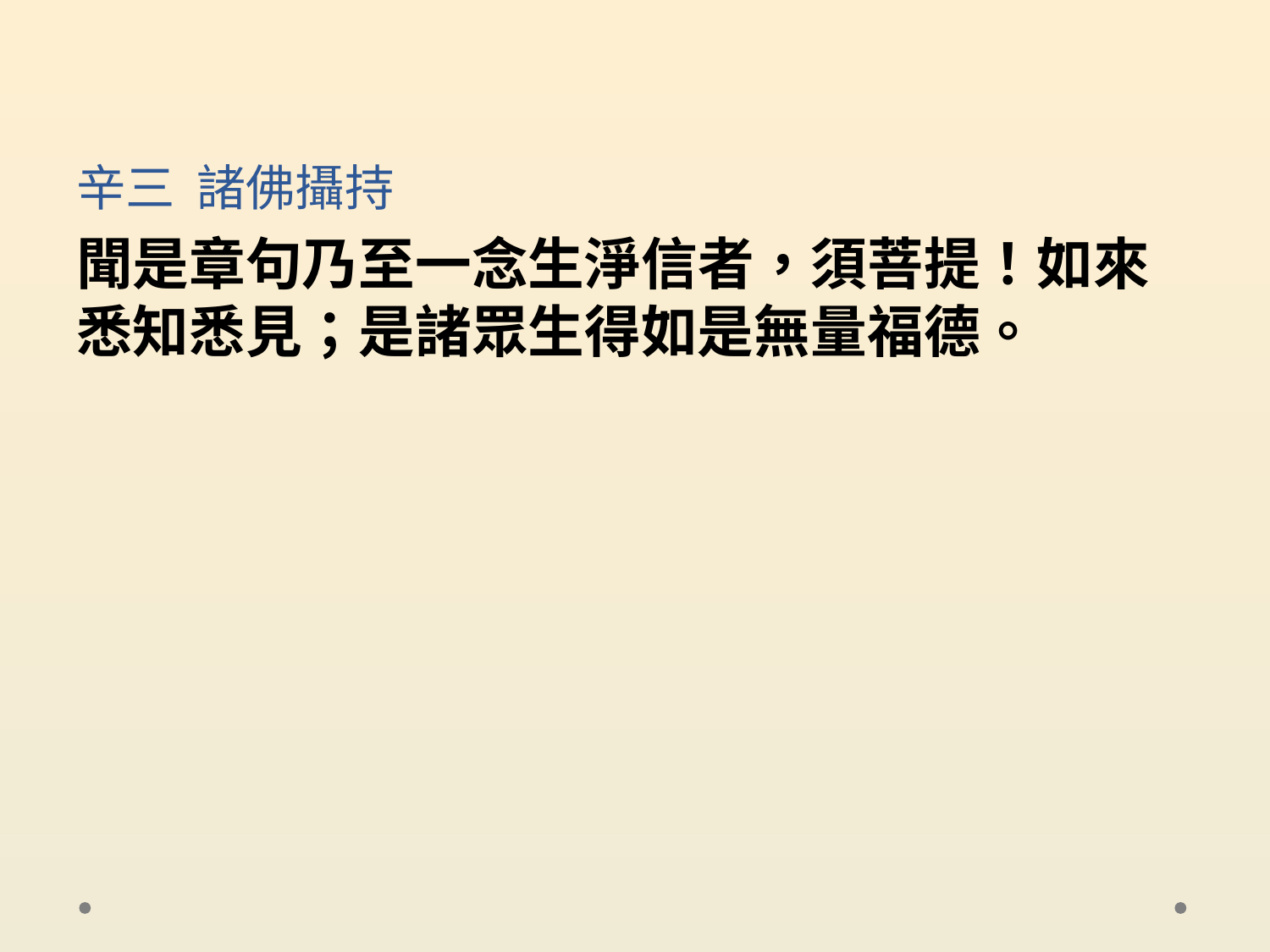

# 辛三  諸佛攝持
聞是章句乃至一念生淨信者，須菩提！如來悉知悉見；是諸眾生得如是無量福德。